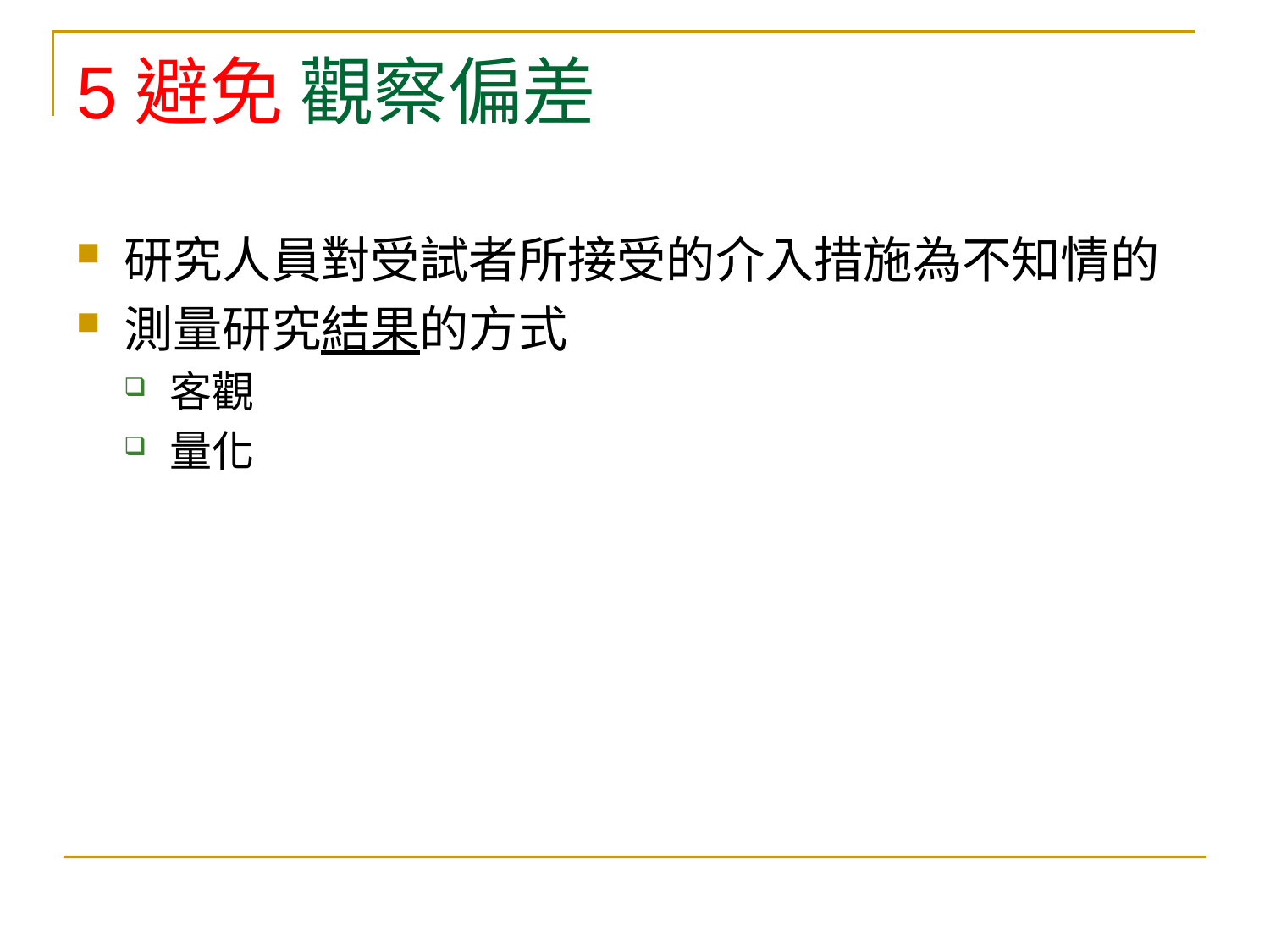

# 5避免 觀察偏差
研究人員對受試者所接受的介入措施為不知情的
測量研究結果的方式
客觀
量化